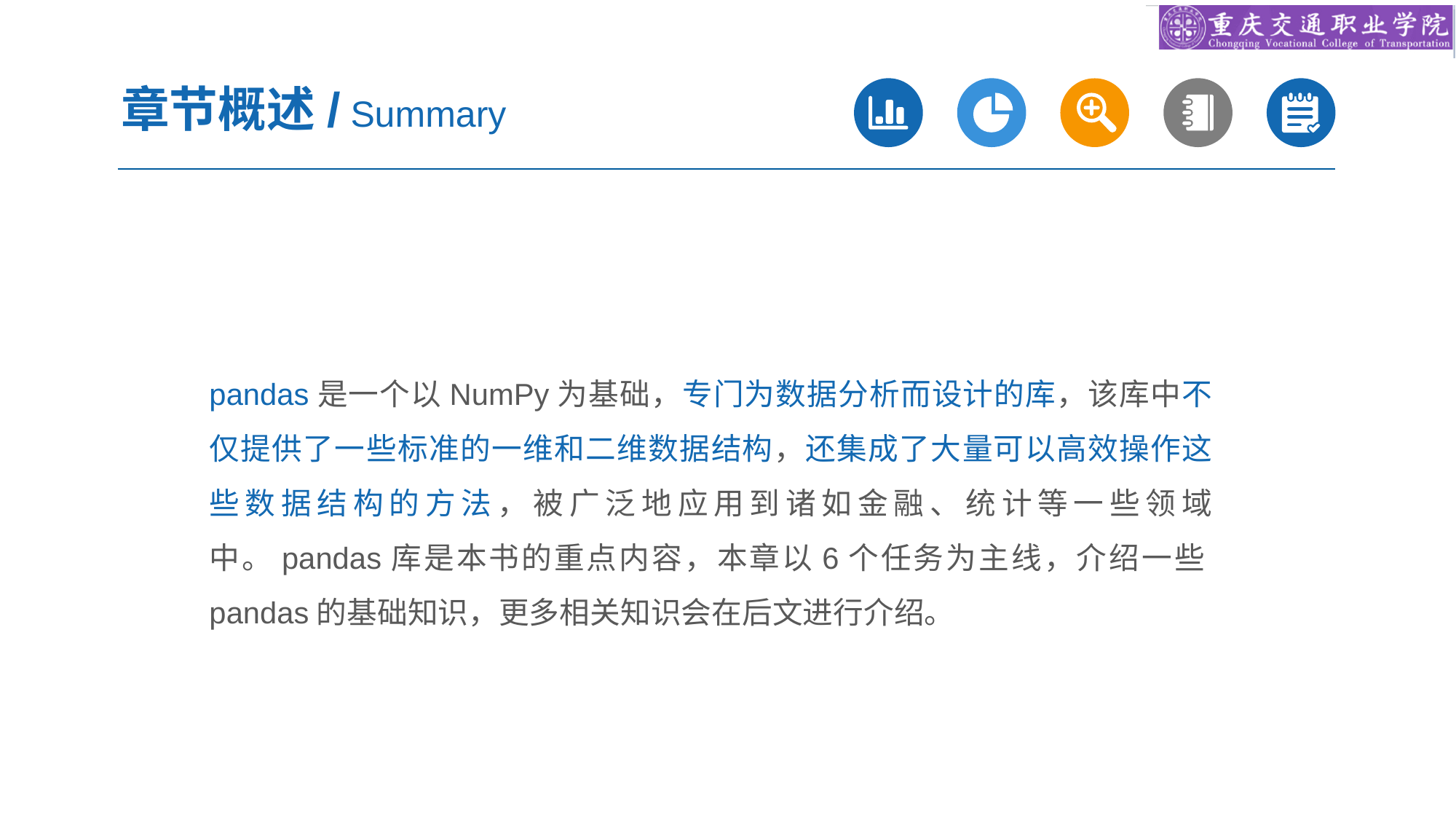

章节概述/ Summary
pandas是一个以NumPy为基础，专门为数据分析而设计的库，该库中不仅提供了一些标准的一维和二维数据结构，还集成了大量可以高效操作这些数据结构的方法，被广泛地应用到诸如金融、统计等一些领域中。pandas库是本书的重点内容，本章以6个任务为主线，介绍一些pandas的基础知识，更多相关知识会在后文进行介绍。